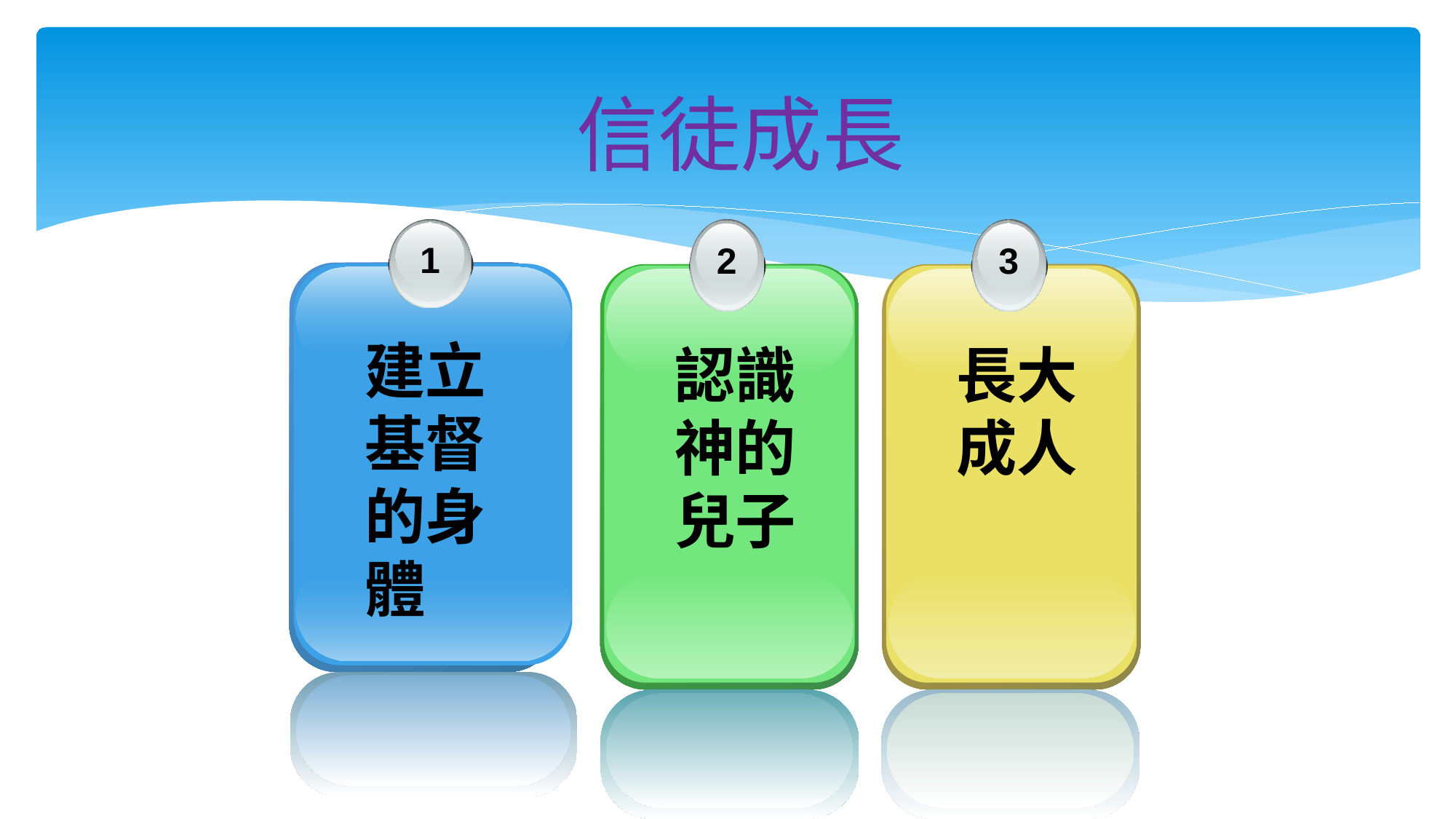

# 信徒成長

1

建立基督的身體

2

認識神的兒子

3

長大成人